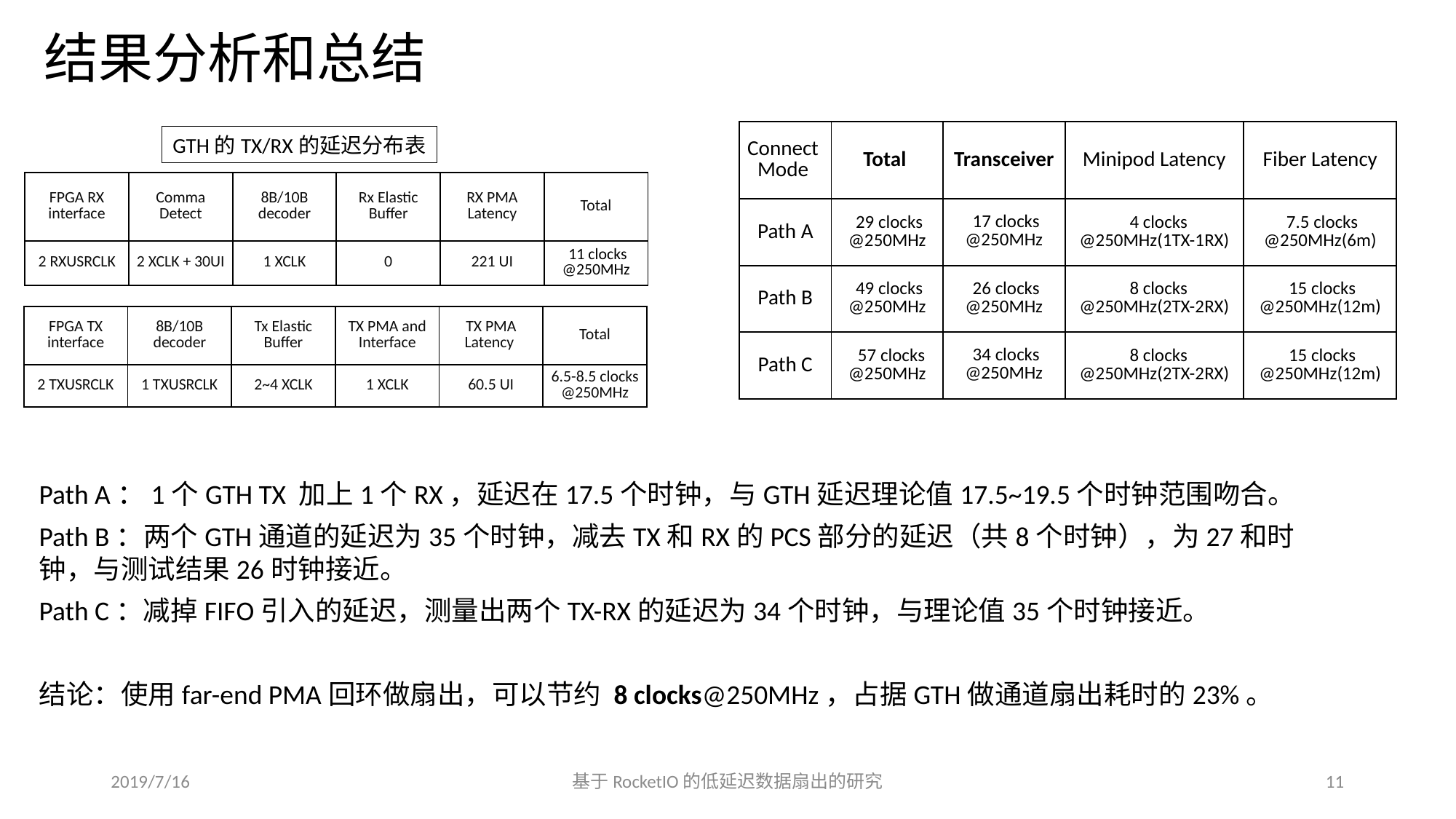

# 结果分析和总结
| Connect Mode | Total | Transceiver | Minipod Latency | Fiber Latency |
| --- | --- | --- | --- | --- |
| Path A | 29 clocks @250MHz | 17 clocks @250MHz | 4 clocks @250MHz(1TX-1RX) | 7.5 clocks @250MHz(6m) |
| Path B | 49 clocks @250MHz | 26 clocks @250MHz | 8 clocks @250MHz(2TX-2RX) | 15 clocks @250MHz(12m) |
| Path C | 57 clocks @250MHz | 34 clocks @250MHz | 8 clocks @250MHz(2TX-2RX) | 15 clocks @250MHz(12m) |
GTH的TX/RX的延迟分布表
| FPGA RX interface | Comma Detect | 8B/10B decoder | Rx Elastic Buffer | RX PMA Latency | Total |
| --- | --- | --- | --- | --- | --- |
| 2 RXUSRCLK | 2 XCLK + 30UI | 1 XCLK | 0 | 221 UI | 11 clocks @250MHz |
| FPGA TX interface | 8B/10B decoder | Tx Elastic Buffer | TX PMA and Interface | TX PMA Latency | Total |
| --- | --- | --- | --- | --- | --- |
| 2 TXUSRCLK | 1 TXUSRCLK | 2~4 XCLK | 1 XCLK | 60.5 UI | 6.5-8.5 clocks @250MHz |
Path A：1个GTH TX 加上1个RX，延迟在17.5个时钟，与GTH延迟理论值17.5~19.5个时钟范围吻合。
Path B：两个GTH通道的延迟为35个时钟，减去TX和RX的PCS部分的延迟（共8个时钟），为27和时钟，与测试结果26时钟接近。
Path C：减掉FIFO引入的延迟，测量出两个TX-RX的延迟为34个时钟，与理论值35个时钟接近。

结论：使用far-end PMA回环做扇出，可以节约 8 clocks@250MHz，占据GTH做通道扇出耗时的23%。
2019/7/16
基于RocketIO的低延迟数据扇出的研究
11